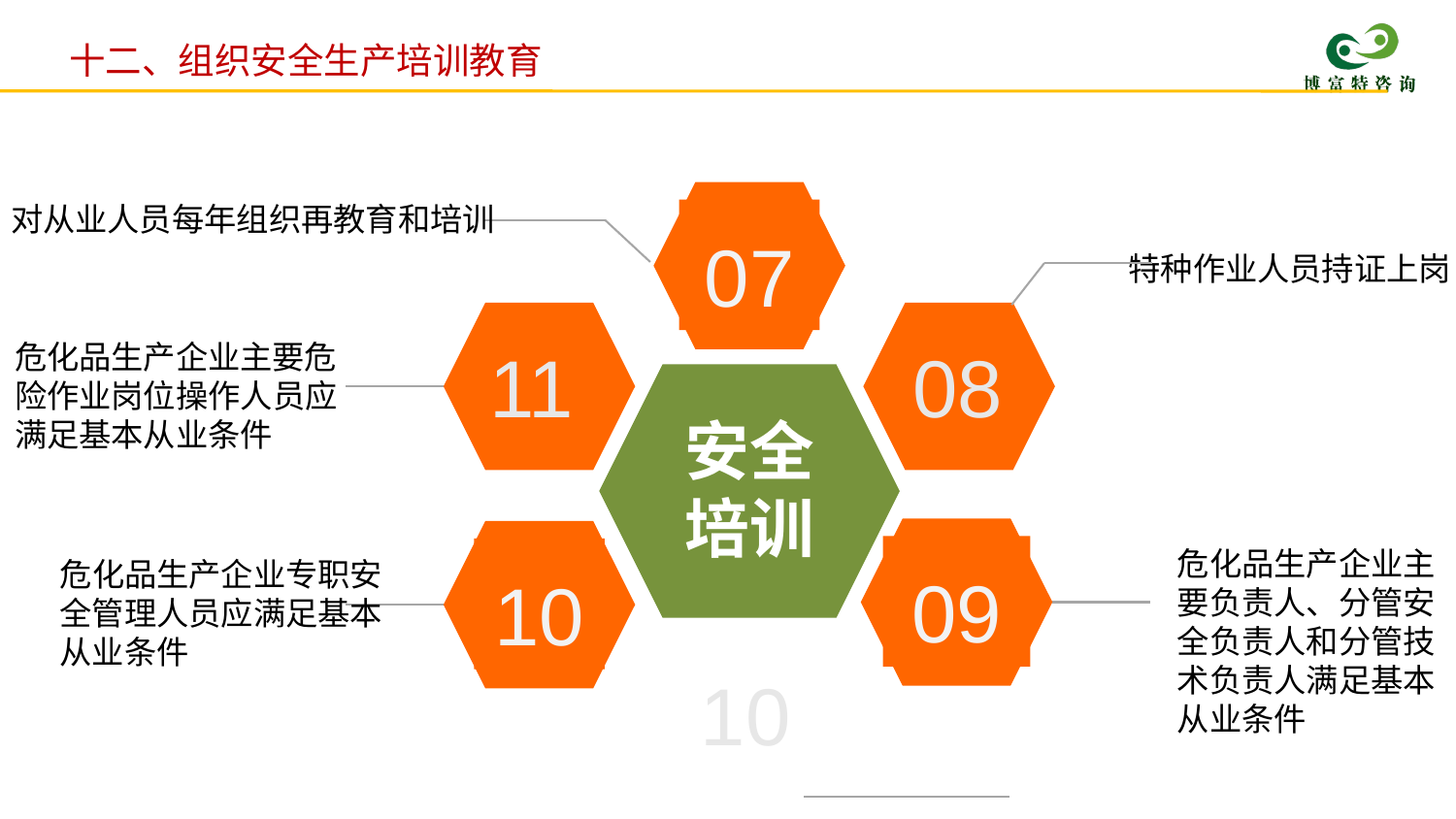

十二、组织安全生产培训教育

07
对从业人员每年组织再教育和培训

特种作业人员持证上岗

08
危化品生产企业主要危险作业岗位操作人员应满足基本从业条件
11

安全培训

09

10
危化品生产企业主要负责人、分管安全负责人和分管技术负责人满足基本从业条件
危化品生产企业专职安全管理人员应满足基本从业条件
10